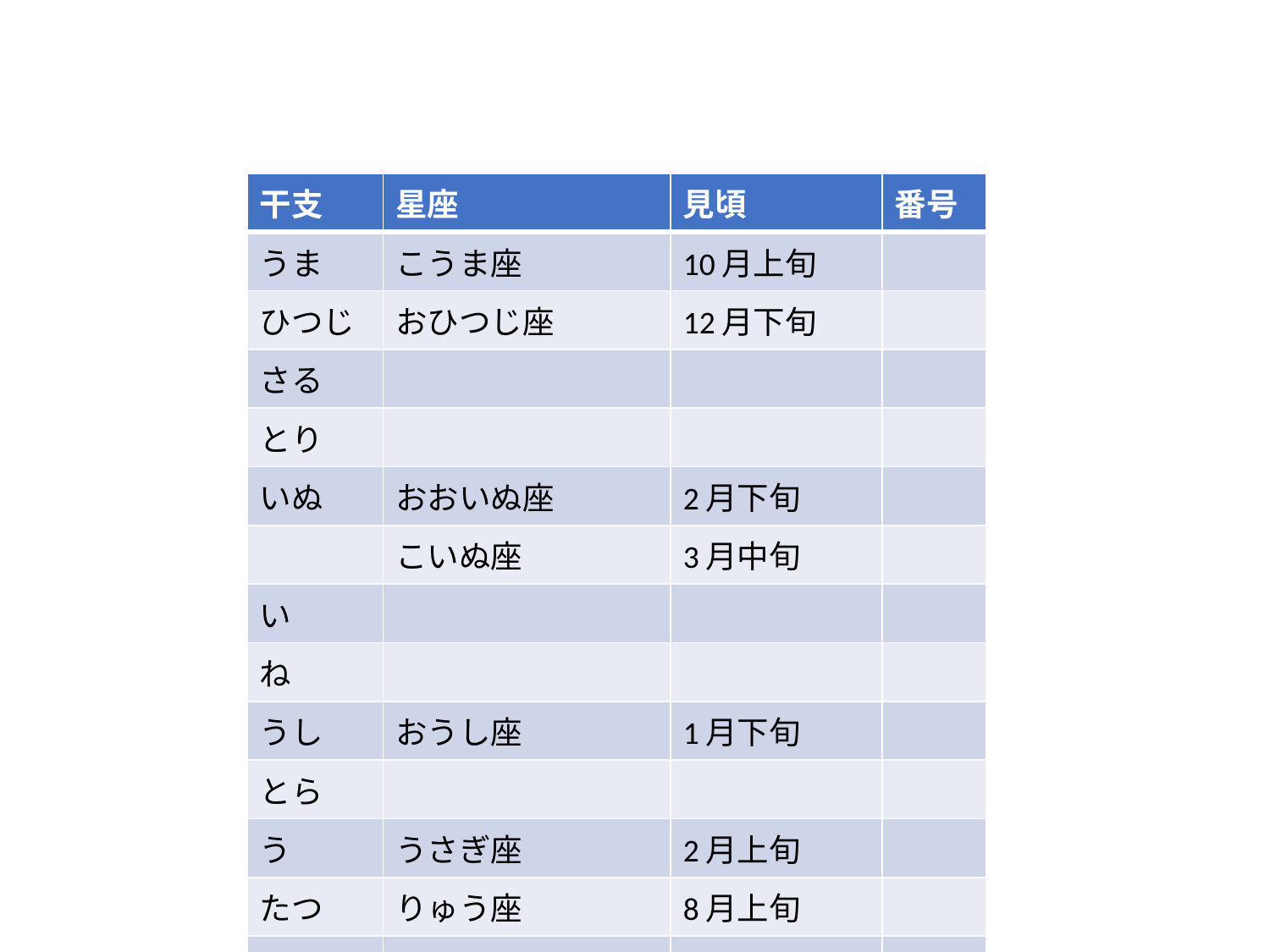

| 干支 | 星座 | 見頃 | 番号 |
| --- | --- | --- | --- |
| うま | こうま座 | 10月上旬 |  |
| ひつじ | おひつじ座 | 12月下旬 |  |
| さる |  |  |  |
| とり |  |  |  |
| いぬ | おおいぬ座 | 2月下旬 |  |
|  | こいぬ座 | 3月中旬 |  |
| い |  |  |  |
| ね |  |  |  |
| うし | おうし座 | 1月下旬 |  |
| とら |  |  |  |
| う | うさぎ座 | 2月上旬 |  |
| たつ | りゅう座 | 8月上旬 |  |
| み | へび座 | 7月中旬 |  |